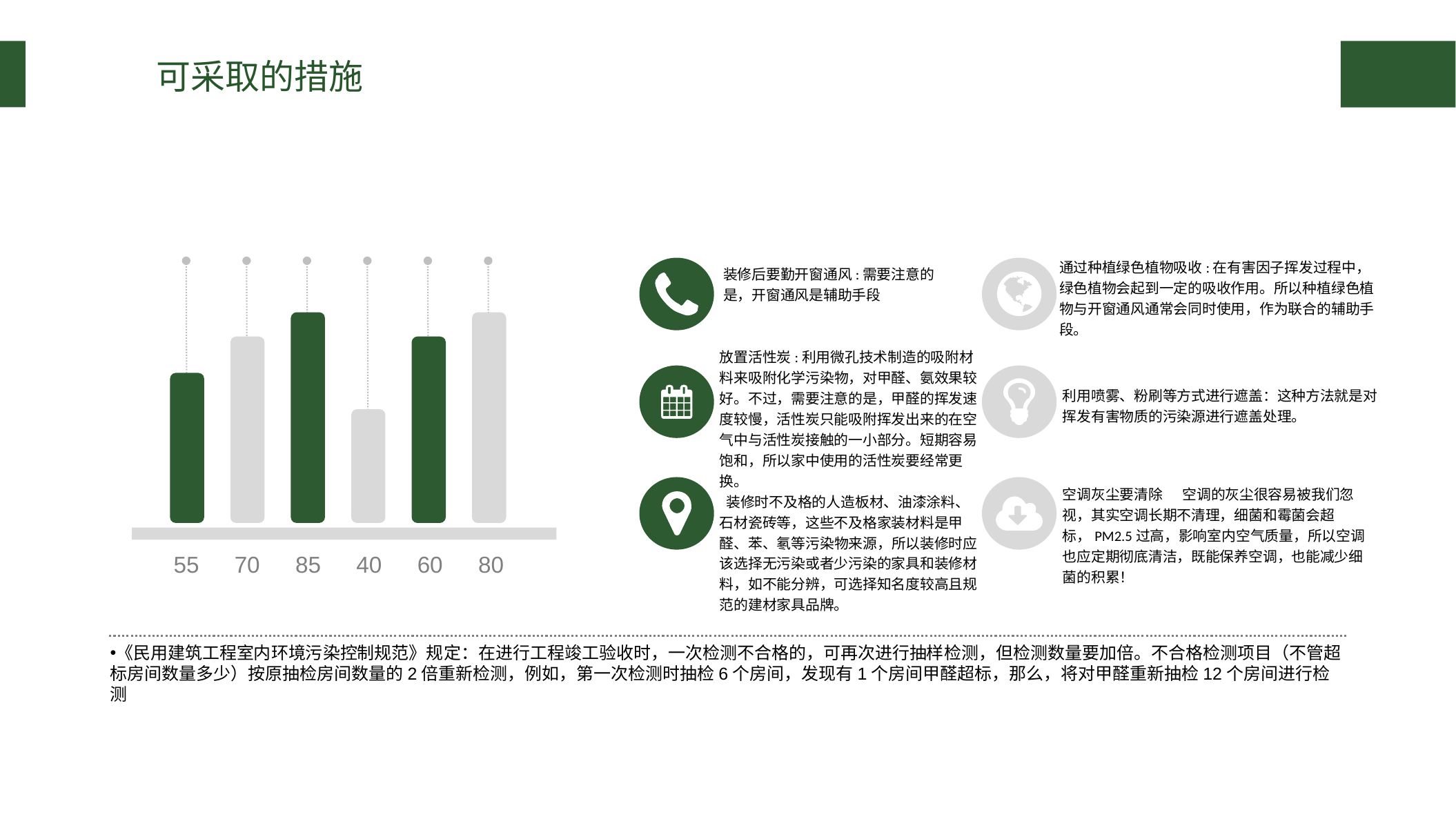

可采取的措施
通过种植绿色植物吸收:在有害因子挥发过程中，绿色植物会起到一定的吸收作用。所以种植绿色植物与开窗通风通常会同时使用，作为联合的辅助手段。

装修后要勤开窗通风:需要注意的是，开窗通风是辅助手段
放置活性炭:利用微孔技术制造的吸附材料来吸附化学污染物，对甲醛、氨效果较好。不过，需要注意的是，甲醛的挥发速度较慢，活性炭只能吸附挥发出来的在空气中与活性炭接触的一小部分。短期容易饱和，所以家中使用的活性炭要经常更换。

利用喷雾、粉刷等方式进行遮盖：这种方法就是对挥发有害物质的污染源进行遮盖处理。

空调灰尘要清除      空调的灰尘很容易被我们忽视，其实空调长期不清理，细菌和霉菌会超标，PM2.5过高，影响室内空气质量，所以空调也应定期彻底清洁，既能保养空调，也能减少细菌的积累！
 装修时不及格的人造板材、油漆涂料、石材瓷砖等，这些不及格家装材料是甲醛、苯、氡等污染物来源，所以装修时应该选择无污染或者少污染的家具和装修材料，如不能分辨，可选择知名度较高且规范的建材家具品牌。

55
70
85
40
60
80
《民用建筑工程室内环境污染控制规范》规定：在进行工程竣工验收时，一次检测不合格的，可再次进行抽样检测，但检测数量要加倍。不合格检测项目（不管超标房间数量多少）按原抽检房间数量的2倍重新检测，例如，第一次检测时抽检6个房间，发现有1个房间甲醛超标，那么，将对甲醛重新抽检12个房间进行检测